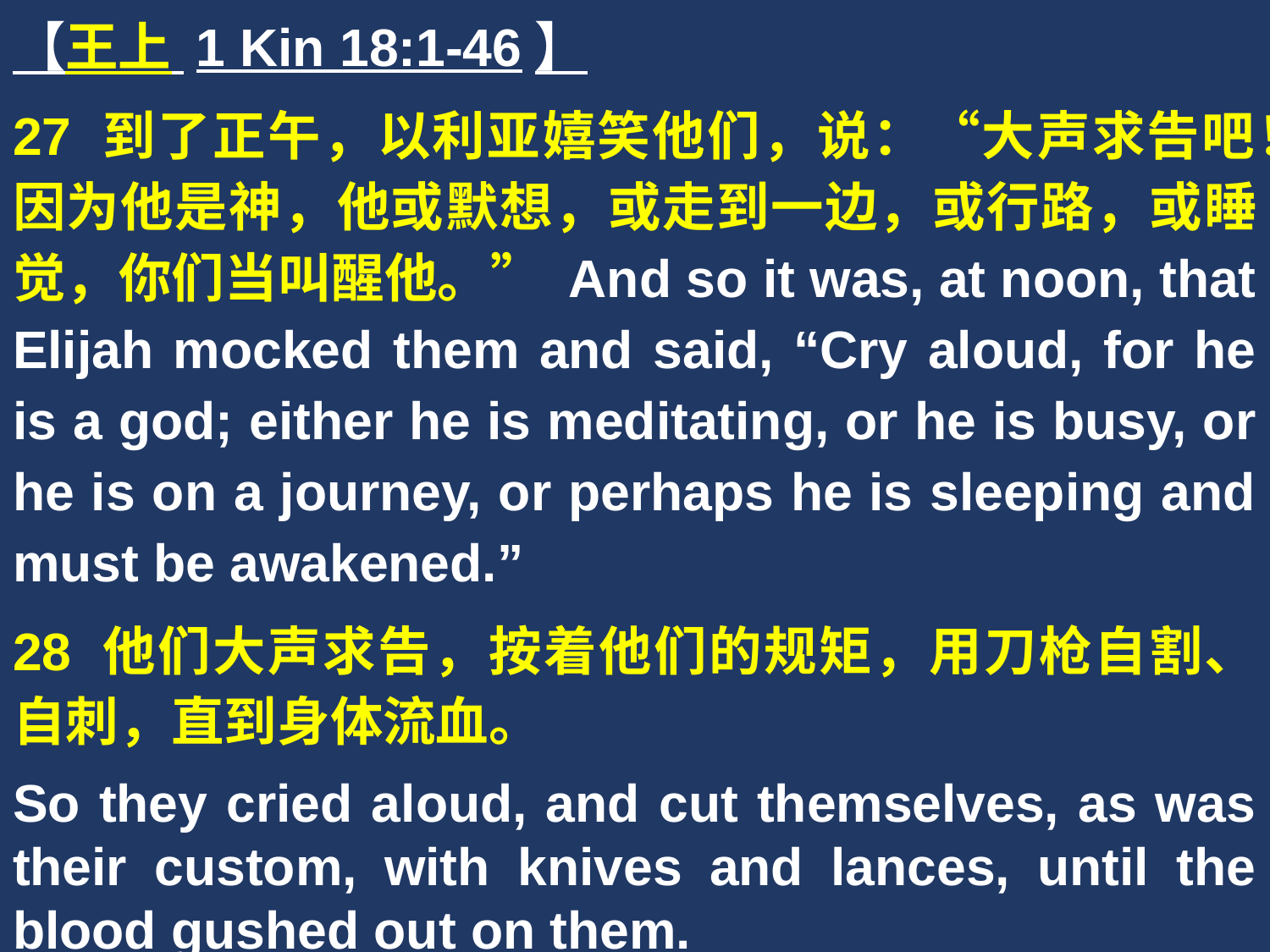

【王上 1 Kin 18:1-46】
27 到了正午，以利亚嬉笑他们，说：“大声求告吧！因为他是神，他或默想，或走到一边，或行路，或睡觉，你们当叫醒他。” And so it was, at noon, that Elijah mocked them and said, “Cry aloud, for he is a god; either he is meditating, or he is busy, or he is on a journey, or perhaps he is sleeping and must be awakened.”
28 他们大声求告，按着他们的规矩，用刀枪自割、自刺，直到身体流血。
So they cried aloud, and cut themselves, as was their custom, with knives and lances, until the blood gushed out on them.